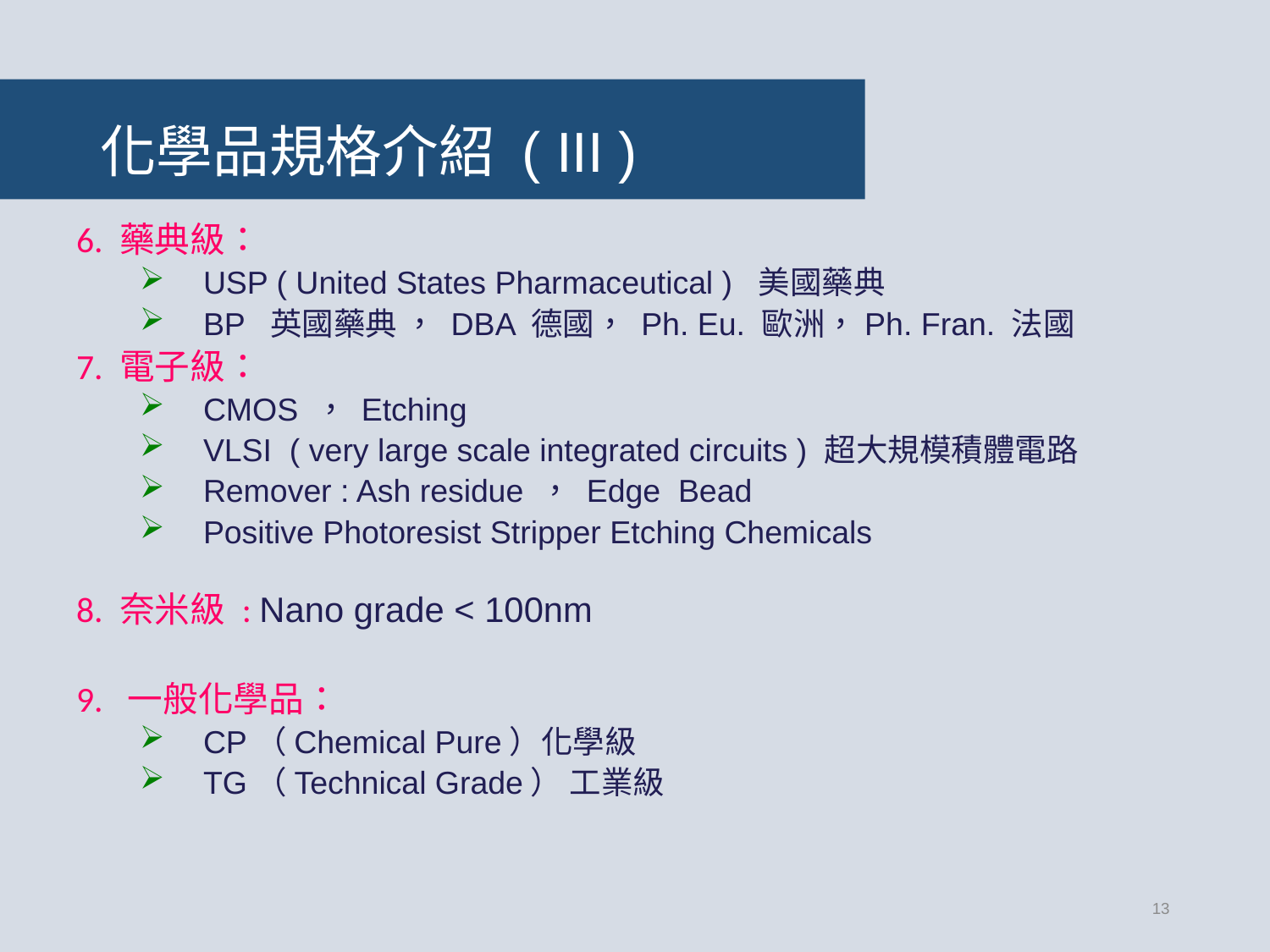

# 化學品規格介紹 ( III )
6. 藥典級：
USP ( United States Pharmaceutical )  美國藥典
BP  英國藥典 ， DBA 德國， Ph. Eu. 歐洲，Ph. Fran. 法國
7. 電子級：
CMOS ， Etching
VLSI  ( very large scale integrated circuits ) 超大規模積體電路
Remover : Ash residue ， Edge  Bead
Positive Photoresist Stripper Etching Chemicals

8. 奈米級 : Nano grade < 100nm

9.  一般化學品：
CP（Chemical Pure）化學級
TG（Technical Grade） 工業級
13